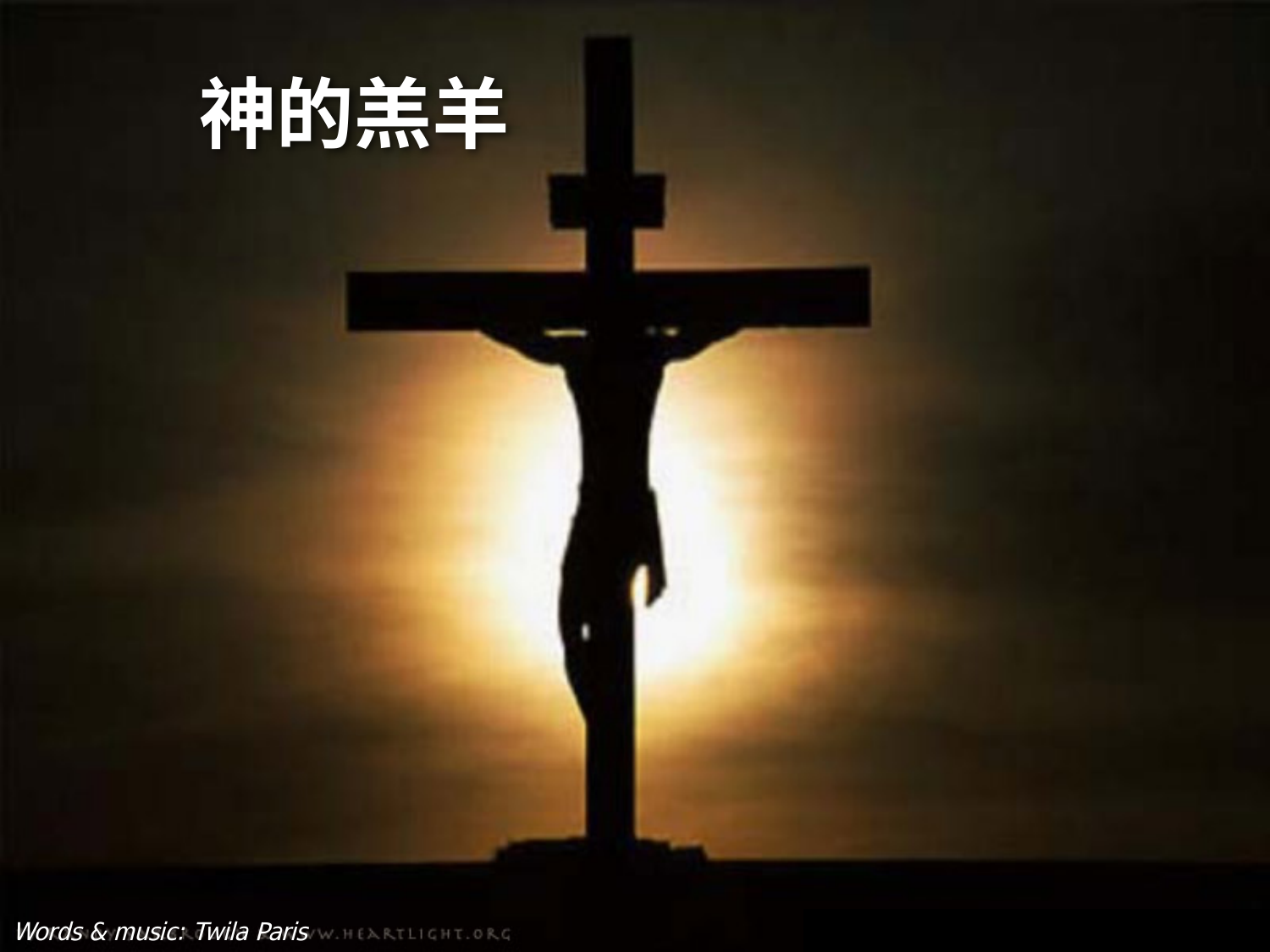

# 神的羔羊
Words & music: Twila Paris